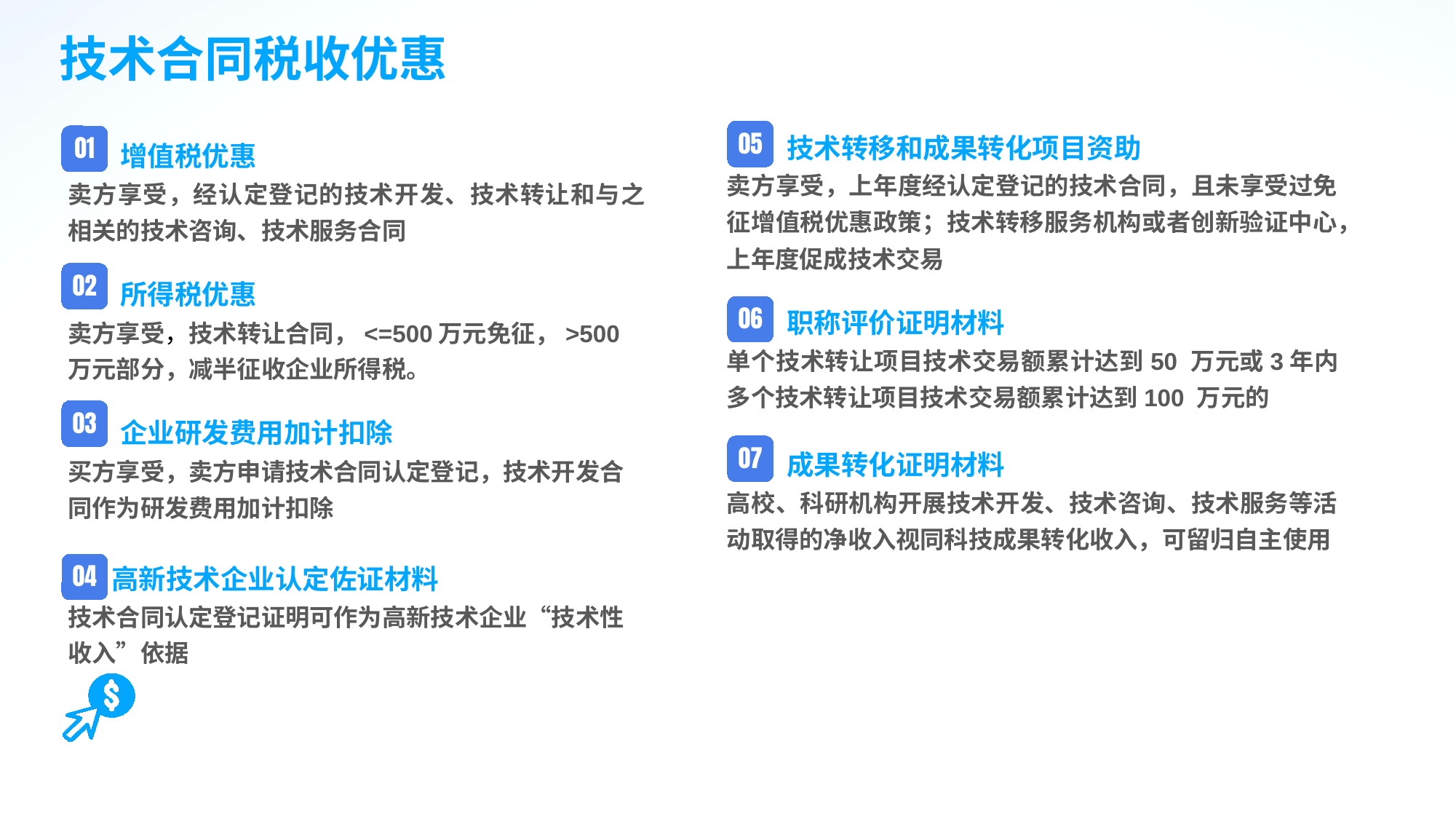

技术合同税收优惠

4.    技术转移和成果转化项目资助
卖方享受，上年度经认定登记的技术合同，且未享受过免征增值税优惠政策；技术转移服务机构或者创新验证中心，上年度促成技术交易

5.    职称评价证明材料
单个技术转让项目技术交易额累计达到50 万元或3年内多个技术转让项目技术交易额累计达到100 万元的

6.    成果转化证明材料
高校、科研机构开展技术开发、技术咨询、技术服务等活动取得的净收入视同科技成果转化收入，可留归自主使用

05
06
07
01
1.   增值税优惠
卖方享受，经认定登记的技术开发、技术转让和与之相关的技术咨询、技术服务合同

2.   所得税优惠
卖方享受，技术转让合同，<=500万元免征，>500万元部分，减半征收企业所得税。

3.   企业研发费用加计扣除
买方享受，卖方申请技术合同认定登记，技术开发合同作为研发费用加计扣除

      高新技术企业认定佐证材料
技术合同认定登记证明可作为高新技术企业“技术性收入”依据

02
03
04